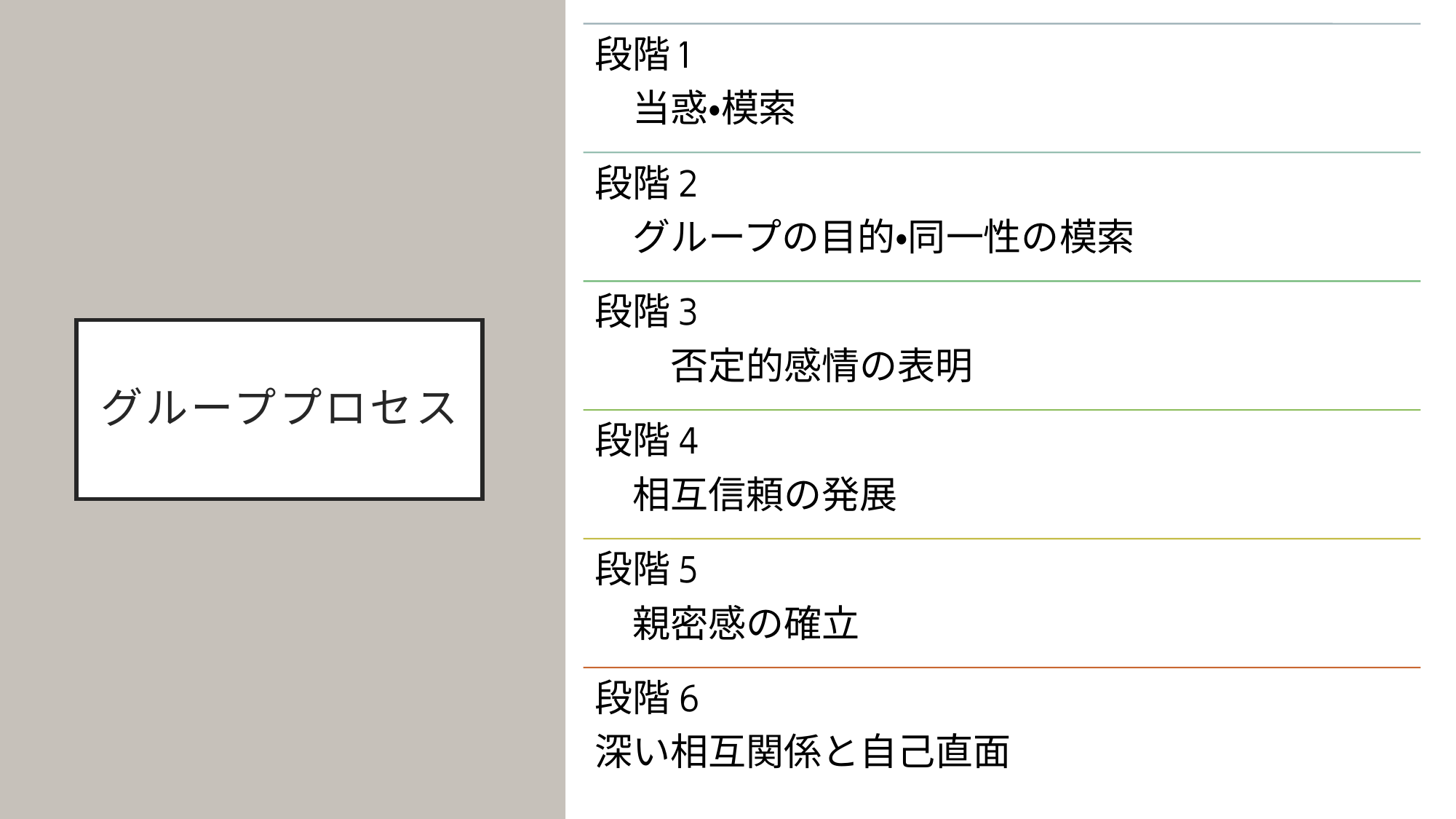

段階1
　当惑・模索
段階2
　グループの目的・同一性の模索
段階3
　　否定的感情の表明
段階4
　相互信頼の発展
段階5
　親密感の確立
段階6
深い相互関係と自己直面
# グループプロセス